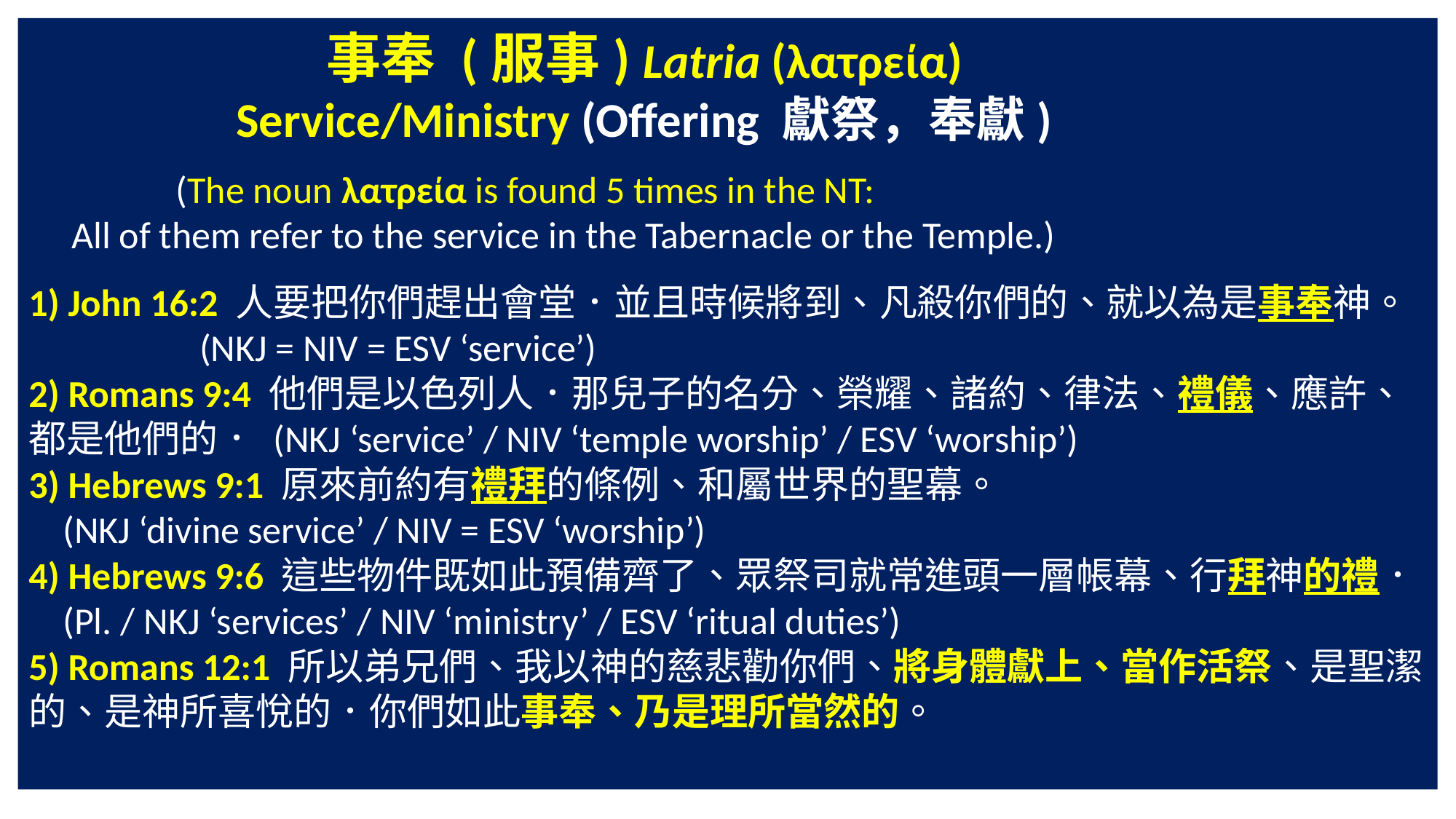

事奉 (服事) Latria (λατρεία)
                   Service/Ministry (Offering 獻祭，奉獻)

                  (The noun λατρεία is found 5 times in the NT:
     All of them refer to the service in the Tabernacle or the Temple.)

1) John 16:2 人要把你們趕出會堂．並且時候將到、凡殺你們的、就以為是事奉神。
                    (NKJ = NIV = ESV ‘service’)
2) Romans 9:4 他們是以色列人．那兒子的名分、榮耀、諸約、律法、禮儀、應許、都是他們的． (NKJ ‘service’ / NIV ‘temple worship’ / ESV ‘worship’)
3) Hebrews 9:1 原來前約有禮拜的條例、和屬世界的聖幕。
    (NKJ ‘divine service’ / NIV = ESV ‘worship’)
4) Hebrews 9:6 這些物件既如此預備齊了、眾祭司就常進頭一層帳幕、行拜神的禮．
    (Pl. / NKJ ‘services’ / NIV ‘ministry’ / ESV ‘ritual duties’)
5) Romans 12:1 所以弟兄們、我以神的慈悲勸你們、將身體獻上、當作活祭、是聖潔的、是神所喜悅的．你們如此事奉、乃是理所當然的。